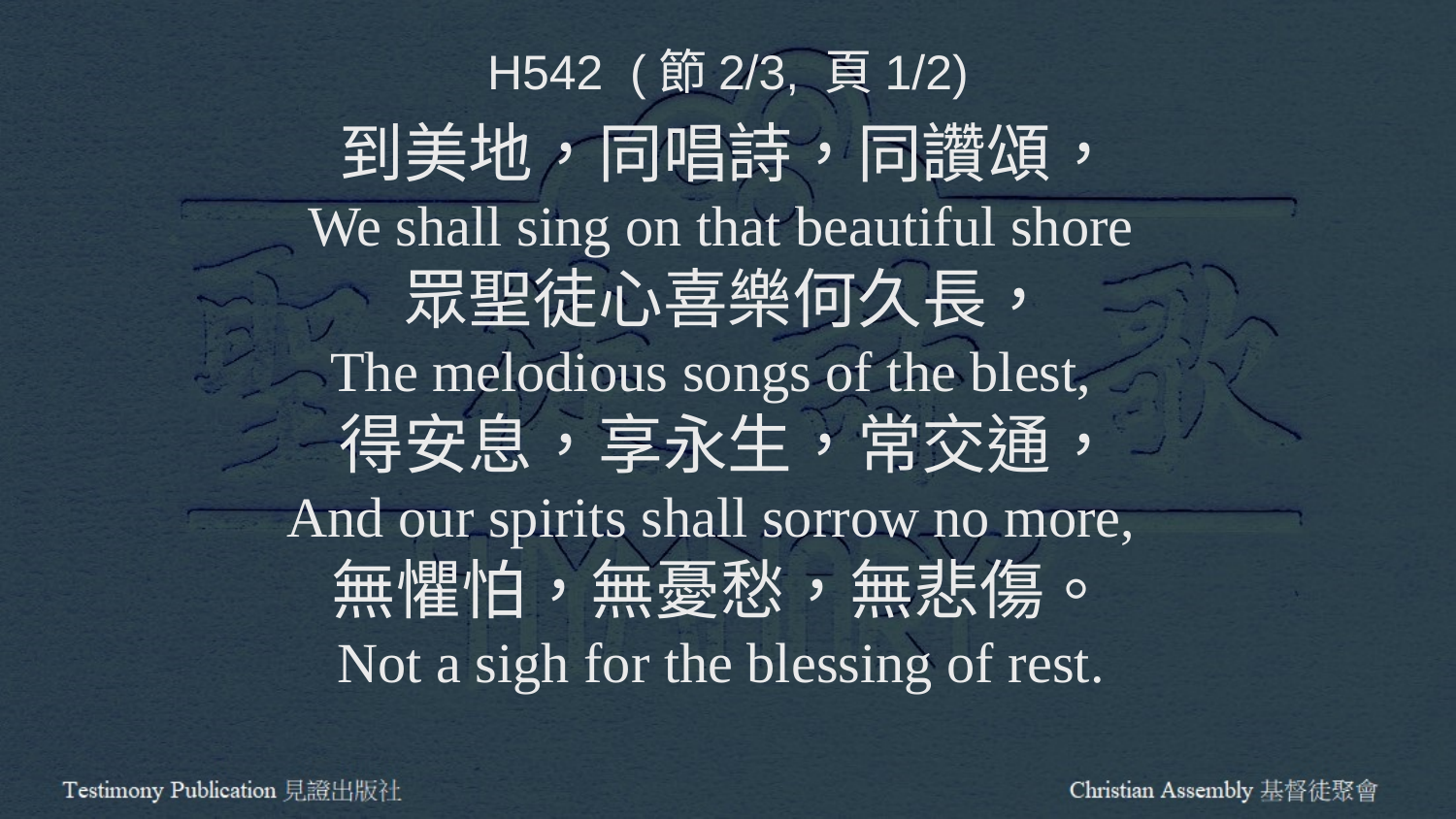

H542  (節2/3, 頁1/2)
到美地，同唱詩，同讚頌，
We shall sing on that beautiful shore
眾聖徒心喜樂何久長，
The melodious songs of the blest,
得安息，享永生，常交通，
And our spirits shall sorrow no more,
無懼怕，無憂愁，無悲傷。
Not a sigh for the blessing of rest.